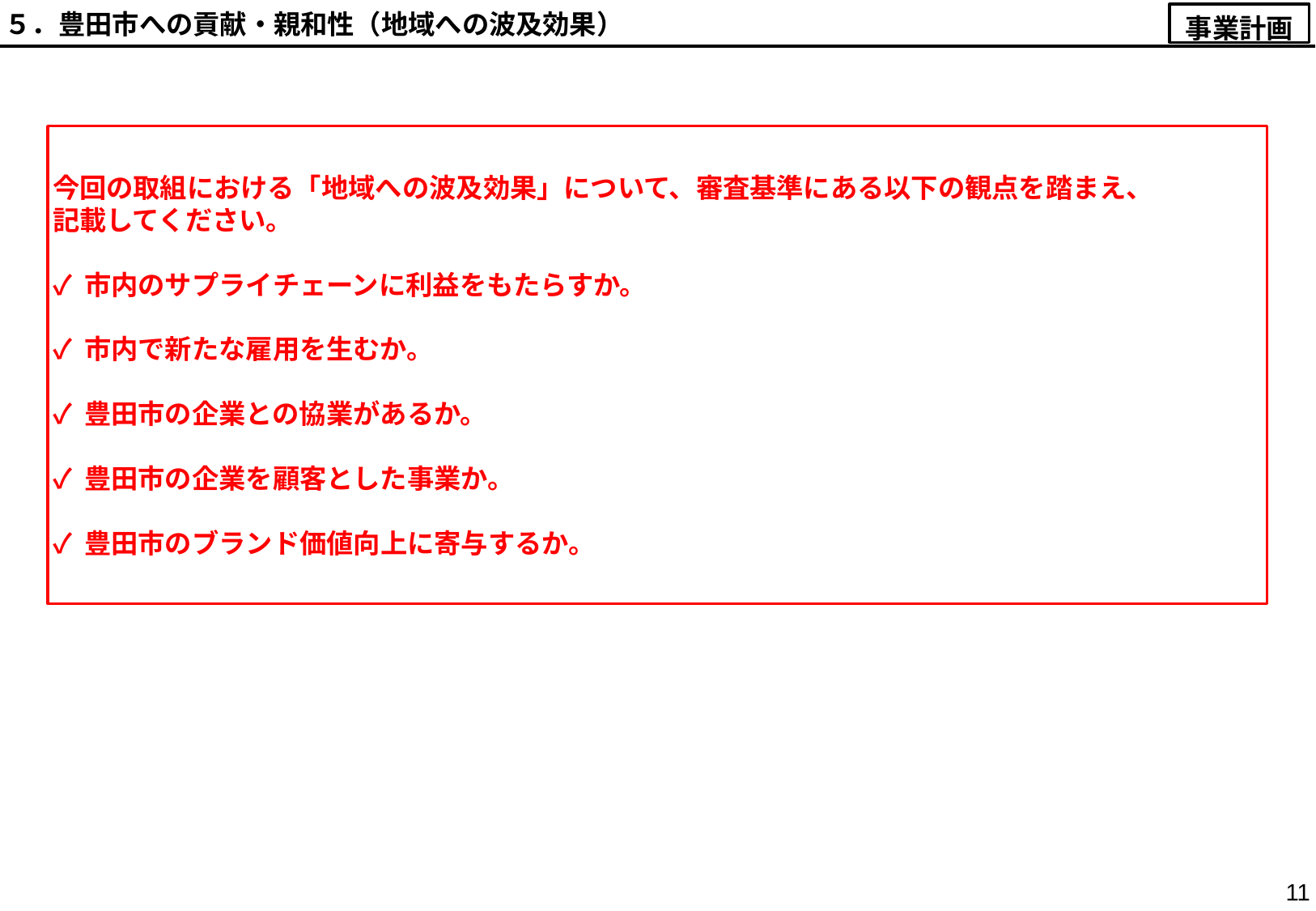

５．豊田市への貢献・親和性（地域への波及効果）
事業計画
今回の取組における「地域への波及効果」について、審査基準にある以下の観点を踏まえ、
記載してください。

✓ 市内のサプライチェーンに利益をもたらすか。

✓ 市内で新たな雇用を生むか。

✓ 豊田市の企業との協業があるか。

✓ 豊田市の企業を顧客とした事業か。

✓ 豊田市のブランド価値向上に寄与するか。
11